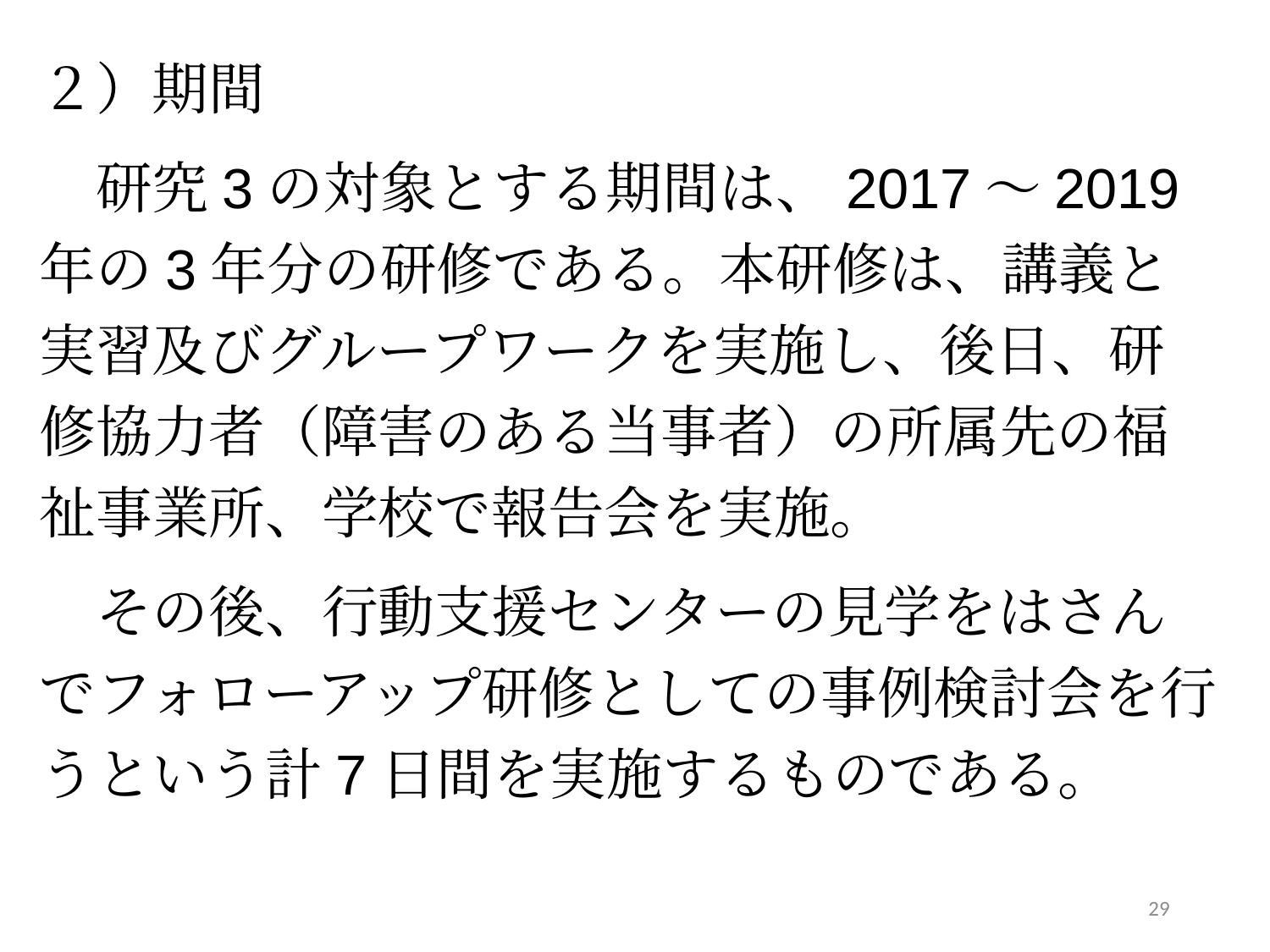

２）期間
　研究3の対象とする期間は、2017～2019年の3年分の研修である。本研修は、講義と実習及びグループワークを実施し、後日、研修協力者（障害のある当事者）の所属先の福祉事業所、学校で報告会を実施。
　その後、行動支援センターの見学をはさんでフォローアップ研修としての事例検討会を行うという計7日間を実施するものである。
29